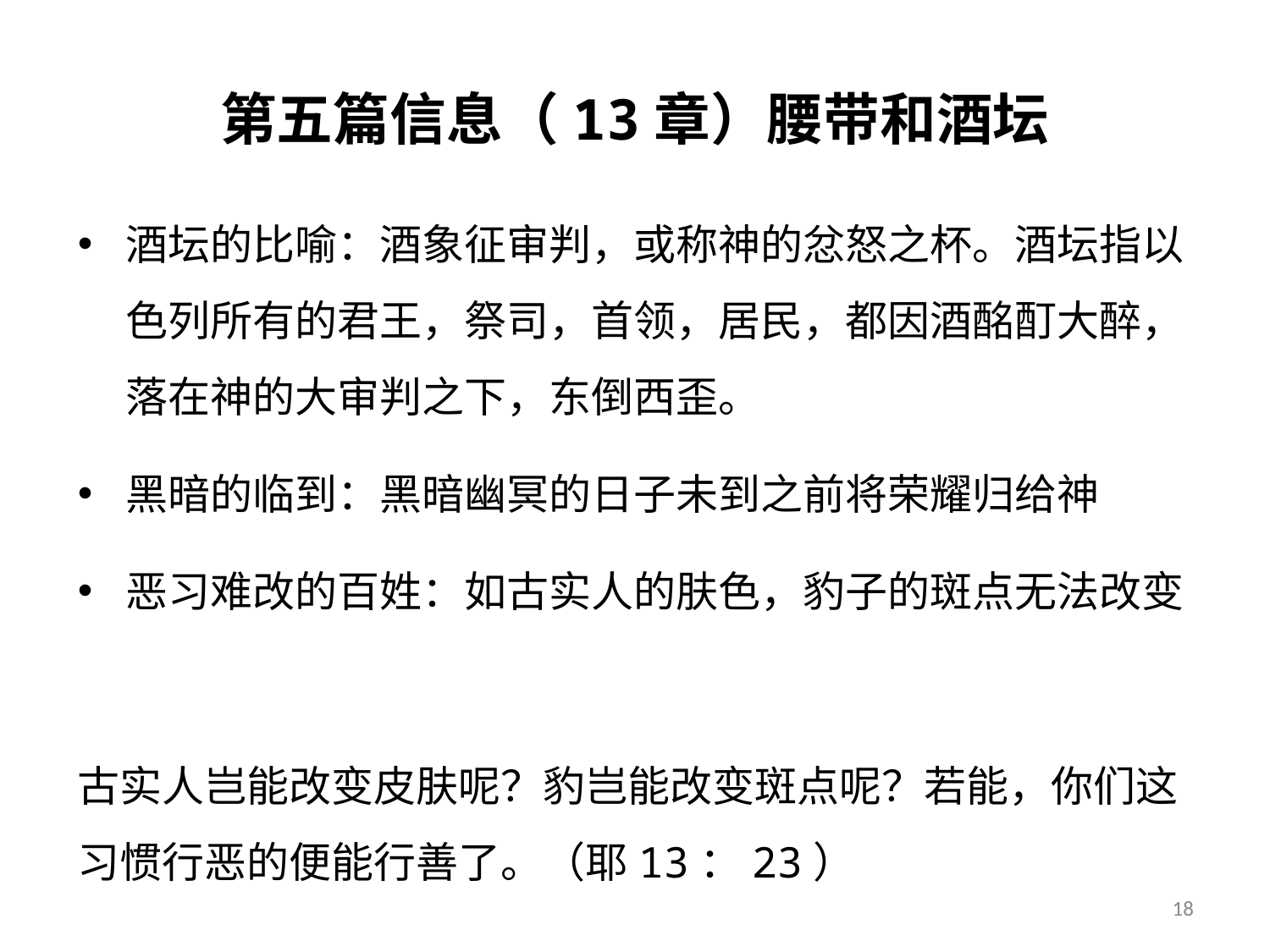

# 第五篇信息（13章）腰带和酒坛
酒坛的比喻：酒象征审判，或称神的忿怒之杯。酒坛指以色列所有的君王，祭司，首领，居民，都因酒酩酊大醉，落在神的大审判之下，东倒西歪。
黑暗的临到：黑暗幽冥的日子未到之前将荣耀归给神
恶习难改的百姓：如古实人的肤色，豹子的斑点无法改变

古实人岂能改变皮肤呢？豹岂能改变斑点呢？若能，你们这习惯行恶的便能行善了。（耶13：23）
18